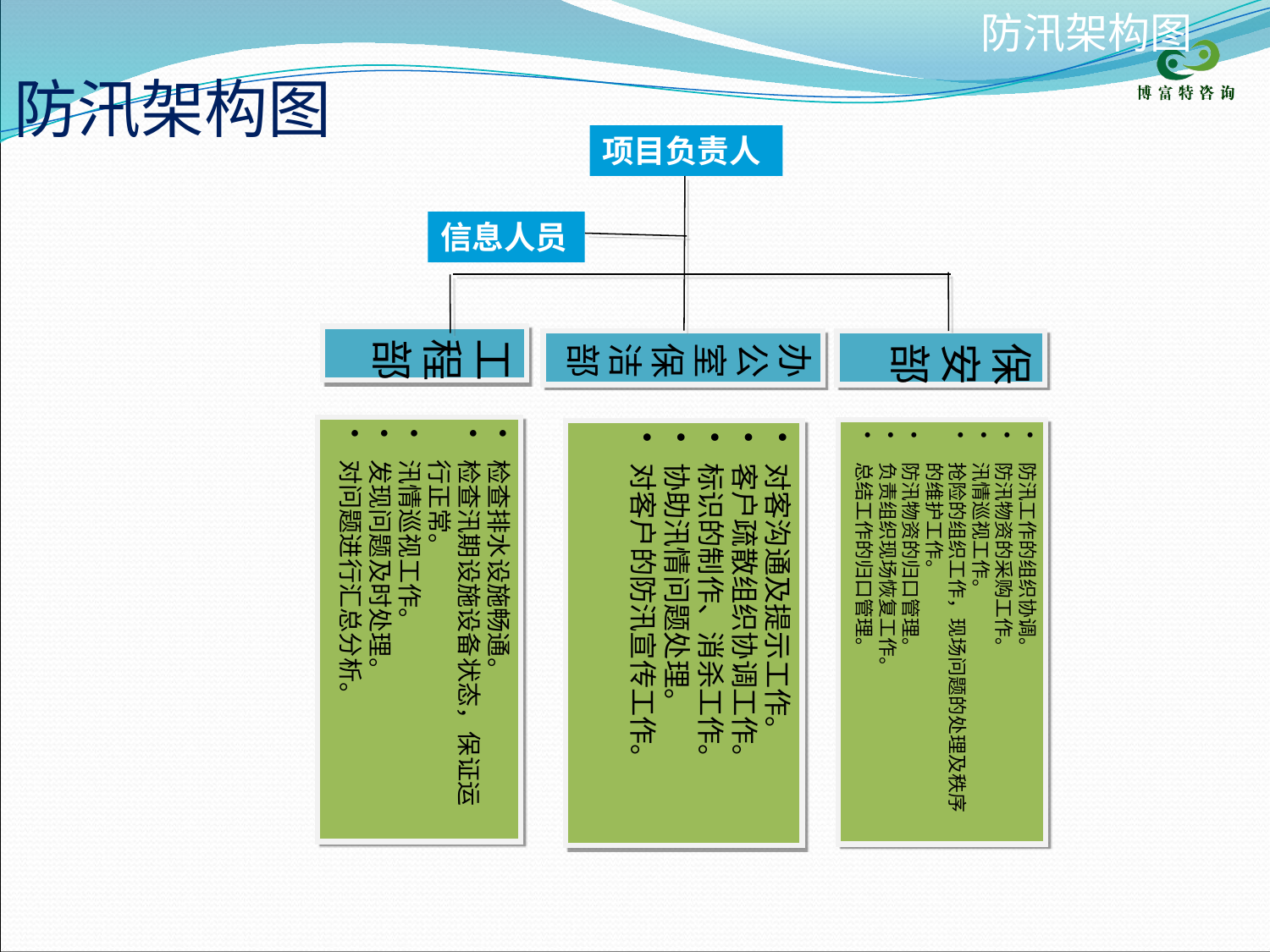

防汛架构图
防汛架构图
项目负责人
信息人员
工程部
办公室保洁部
保安部
检查排水设施畅通。
检查汛期设施设备状态，保证运行正常。
汛情巡视工作。
发现问题及时处理。
对问题进行汇总分析。

防汛工作的组织协调。
防汛物资的采购工作。
汛情巡视工作。
抢险的组织工作，现场问题的处理及秩序的维护工作。
防汛物资的归口管理。
负责组织现场恢复工作。
总结工作的归口管理。
对客沟通及提示工作。
客户疏散组织协调工作。
标识的制作、消杀工作。
协助汛情问题处理。
对客户的防汛宣传工作。